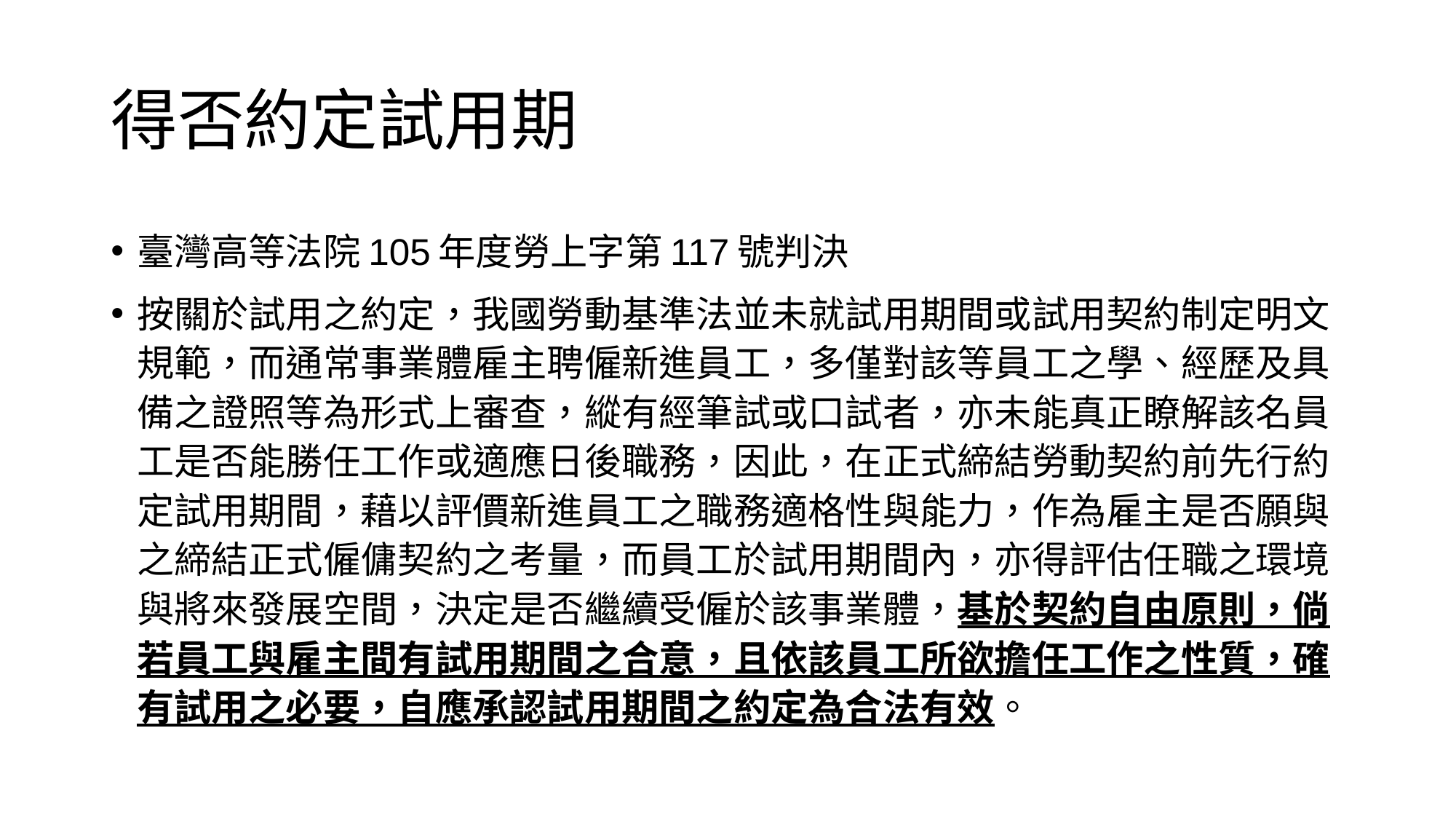

# 得否約定試用期
臺灣高等法院105年度勞上字第117號判決
按關於試用之約定，我國勞動基準法並未就試用期間或試用契約制定明文規範，而通常事業體雇主聘僱新進員工，多僅對該等員工之學、經歷及具備之證照等為形式上審查，縱有經筆試或口試者，亦未能真正瞭解該名員工是否能勝任工作或適應日後職務，因此，在正式締結勞動契約前先行約定試用期間，藉以評價新進員工之職務適格性與能力，作為雇主是否願與之締結正式僱傭契約之考量，而員工於試用期間內，亦得評估任職之環境與將來發展空間，決定是否繼續受僱於該事業體，基於契約自由原則，倘若員工與雇主間有試用期間之合意，且依該員工所欲擔任工作之性質，確有試用之必要，自應承認試用期間之約定為合法有效。